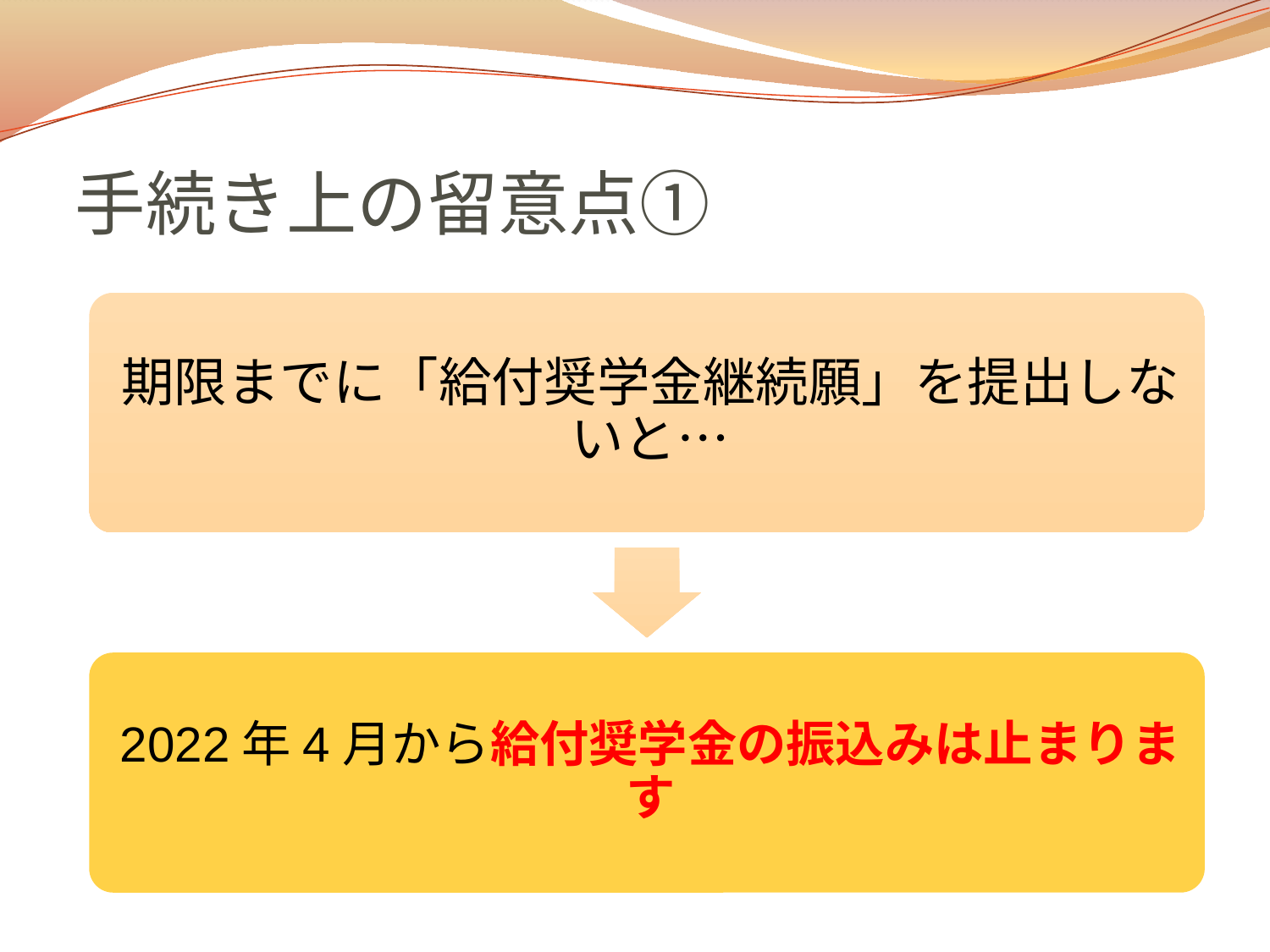

# 手続き上の留意点①
期限までに「給付奨学金継続願」を提出しないと…

2022年4月から給付奨学金の振込みは止まります